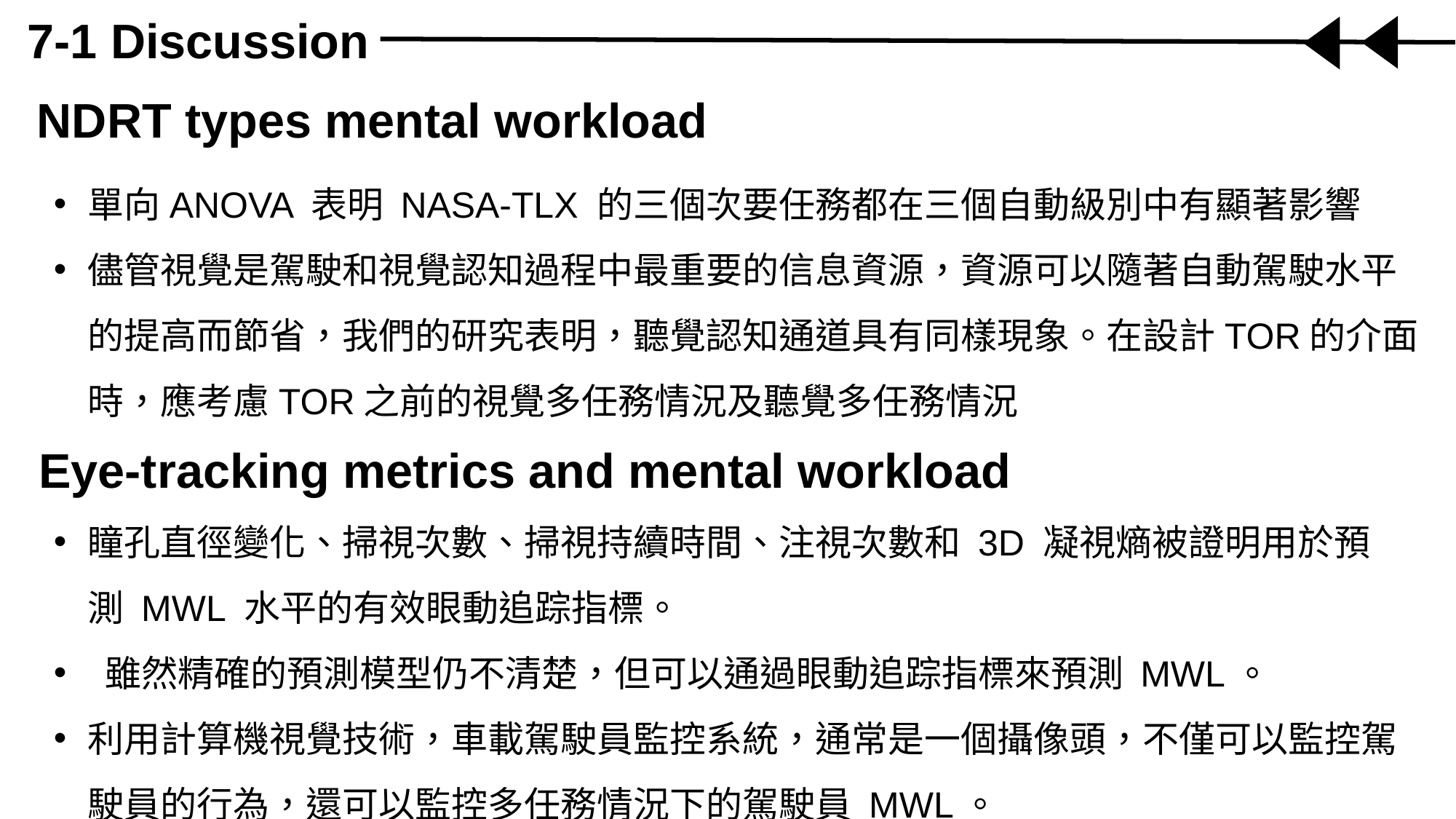

7-1 Discussion

NDRT types mental workload
單向ANOVA 表明 NASA-TLX 的三個次要任務都在三個自動級別中有顯著影響
儘管視覺是駕駛和視覺認知過程中最重要的信息資源，資源可以隨著自動駕駛水平的提高而節省，我們的研究表明，聽覺認知通道具有同樣現象。在設計TOR的介面時，應考慮TOR之前的視覺多任務情況及聽覺多任務情況
Eye-tracking metrics and mental workload
瞳孔直徑變化、掃視次數、掃視持續時間、注視次數和 3D 凝視熵被證明用於預測 MWL 水平的有效眼動追踪指標。
 雖然精確的預測模型仍不清楚，但可以通過眼動追踪指標來預測 MWL。
利用計算機視覺技術，車載駕駛員監控系統，通常是一個攝像頭，不僅可以監控駕駛員的行為，還可以監控多任務情況下的駕駛員 MWL。